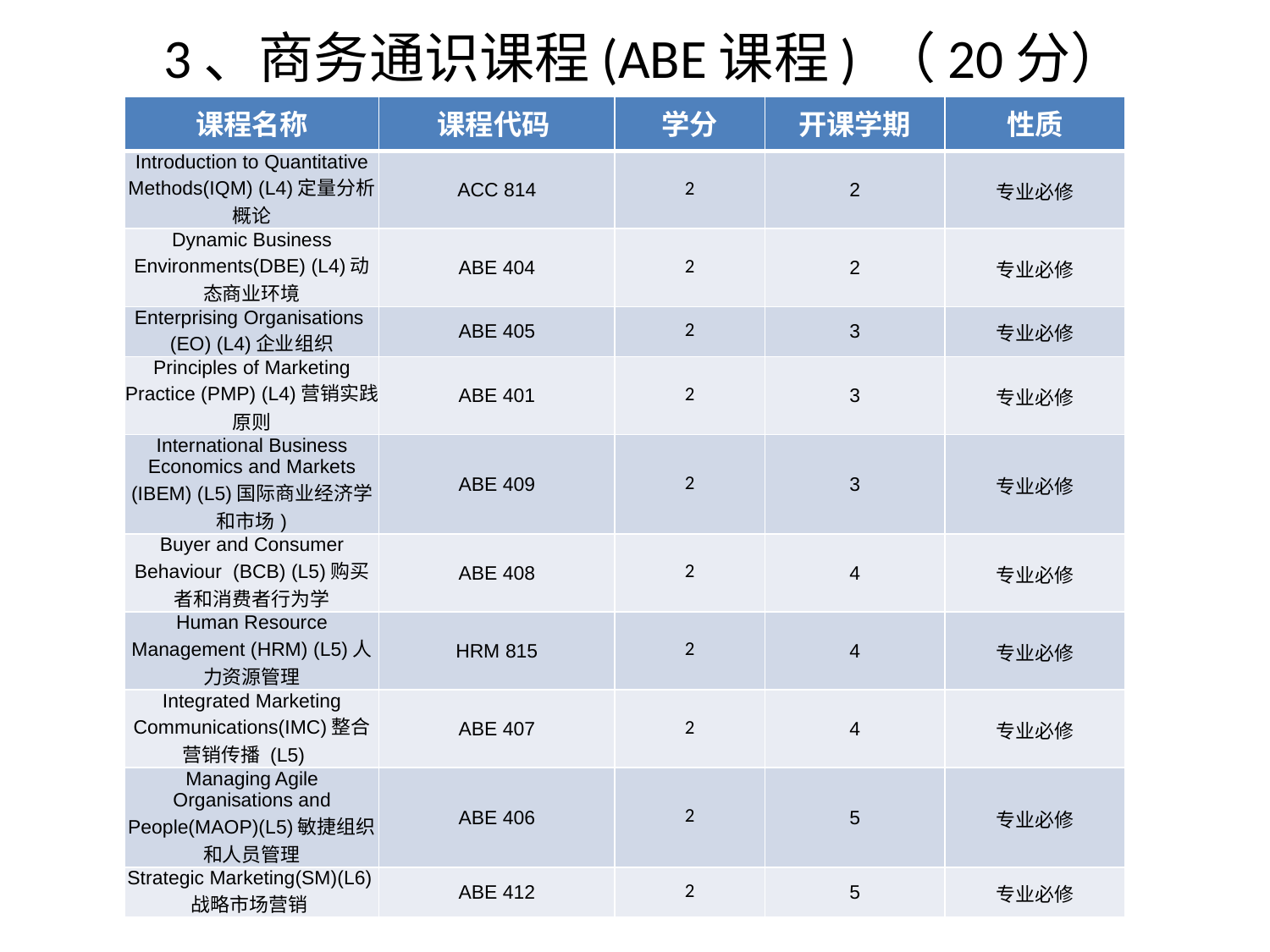

# 3、商务通识课程(ABE课程) （20分）
| 课程名称 | 课程代码 | 学分 | 开课学期 | 性质 |
| --- | --- | --- | --- | --- |
| Introduction to Quantitative Methods(IQM) (L4)定量分析概论 | ACC 814 | 2 | 2 | 专业必修 |
| Dynamic Business Environments(DBE) (L4)动态商业环境 | ABE 404 | 2 | 2 | 专业必修 |
| Enterprising Organisations (EO) (L4)企业组织 | ABE 405 | 2 | 3 | 专业必修 |
| Principles of Marketing Practice (PMP) (L4)营销实践原则 | ABE 401 | 2 | 3 | 专业必修 |
| International Business Economics and Markets (IBEM) (L5)国际商业经济学和市场) | ABE 409 | 2 | 3 | 专业必修 |
| Buyer and Consumer Behaviour (BCB) (L5)购买者和消费者行为学 | ABE 408 | 2 | 4 | 专业必修 |
| Human Resource Management (HRM) (L5)人力资源管理 | HRM 815 | 2 | 4 | 专业必修 |
| Integrated Marketing Communications(IMC)整合营销传播 (L5) | ABE 407 | 2 | 4 | 专业必修 |
| Managing Agile Organisations and People(MAOP)(L5)敏捷组织和人员管理 | ABE 406 | 2 | 5 | 专业必修 |
| Strategic Marketing(SM)(L6)战略市场营销 | ABE 412 | 2 | 5 | 专业必修 |